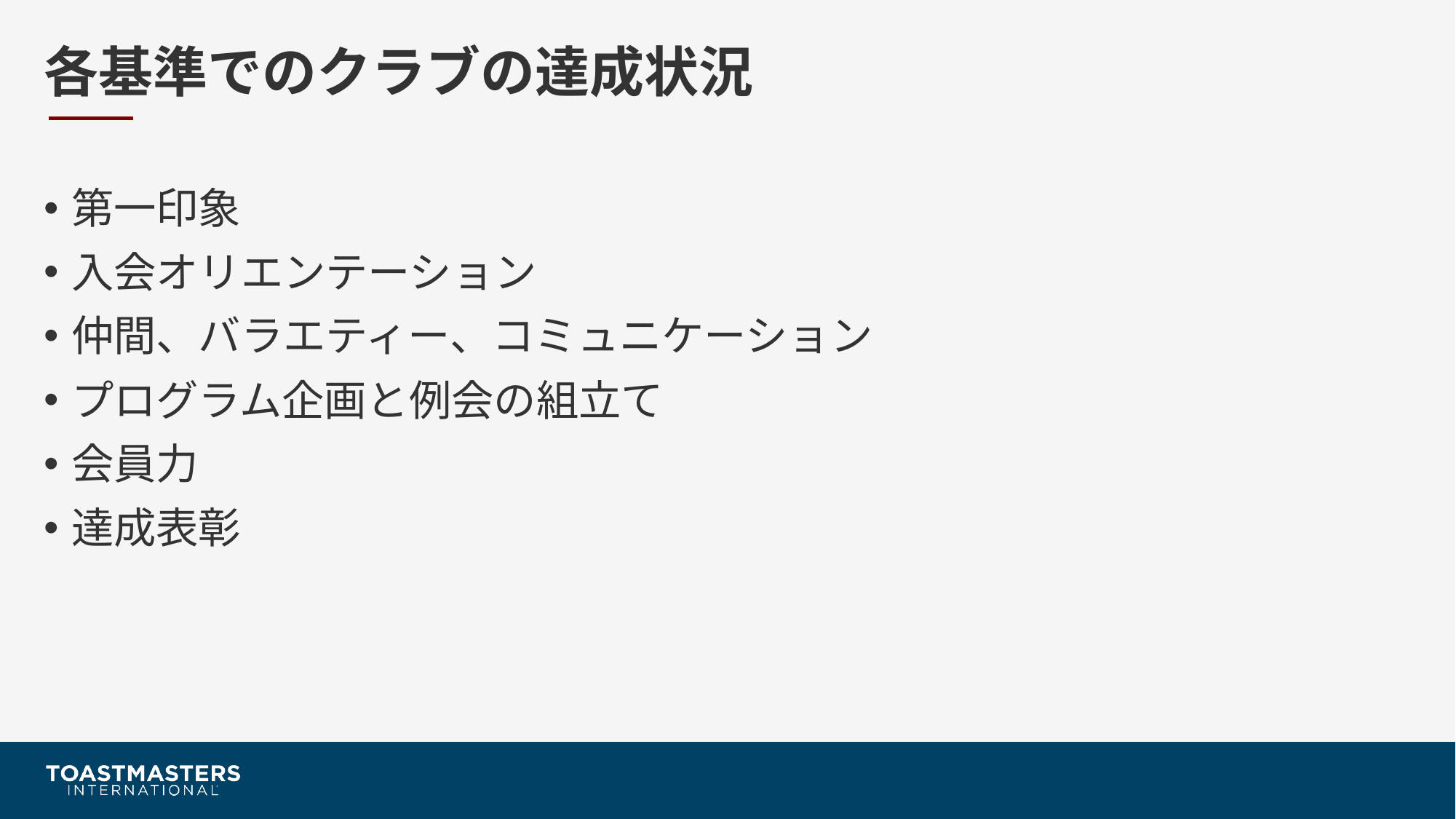

# 各基準でのクラブの達成状況
第一印象
入会オリエンテーション
仲間、バラエティー、コミュニケーション
プログラム企画と例会の組立て
会員力
達成表彰